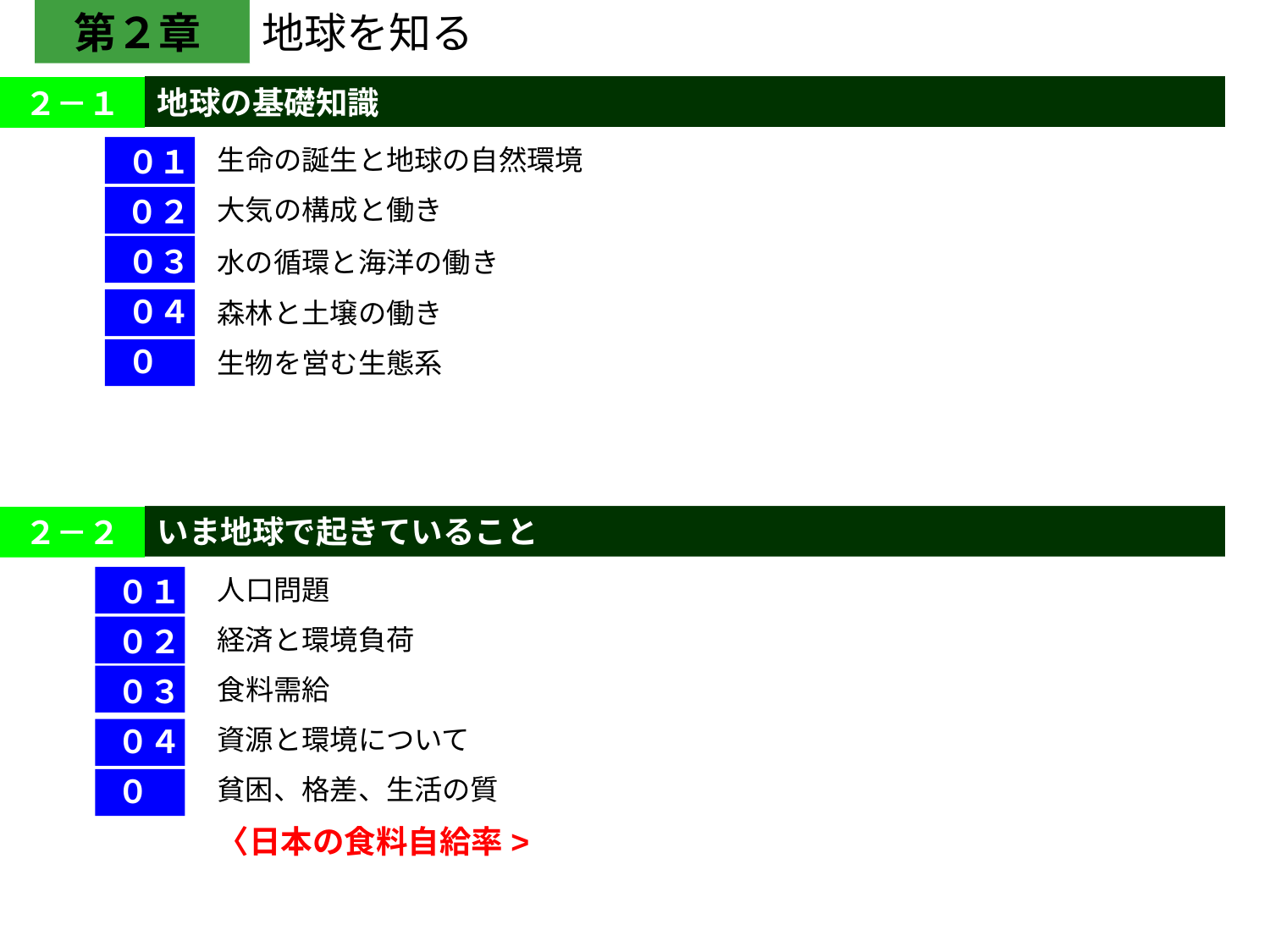

第２章
地球を知る
地球の基礎知識
２－１
０１
生命の誕生と地球の自然環境

０２
大気の構成と働き

０３
水の循環と海洋の働き
０４
森林と土壌の働き

０５
生物を営む生態系

いま地球で起きていること
２－２
０１
人口問題

経済と環境負荷
０２

食料需給

０３
資源と環境について
０４

貧困、格差、生活の質
０５

〈日本の食料自給率>